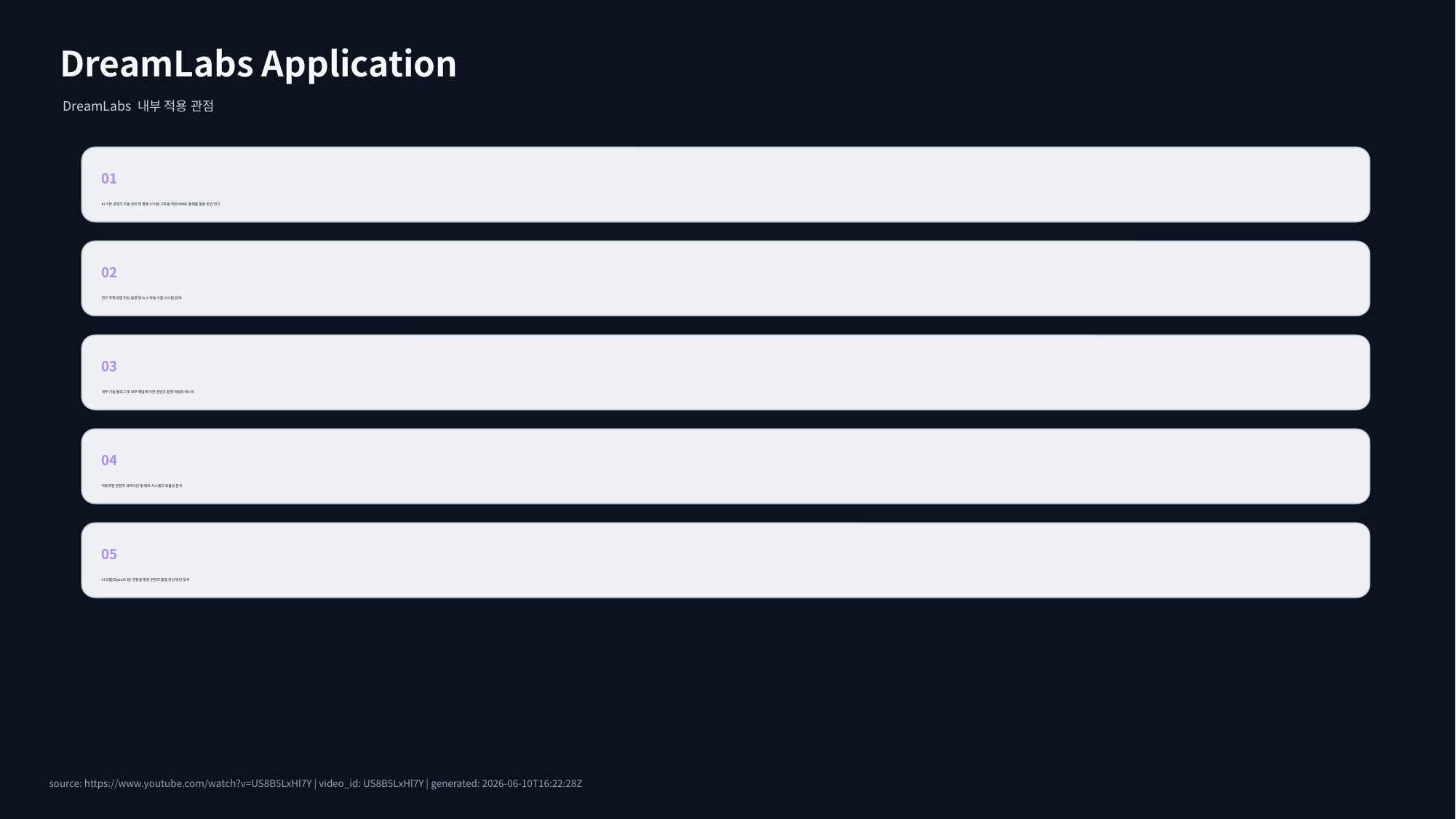

DreamLabs Application
DreamLabs 내부 적용 관점

01
AI 기반 콘텐츠 자동 생성 및 발행 시스템 구축을 위한 MAKE 플랫폼 활용 방안 연구

02
연구 주제 관련 최신 동향 및 뉴스 자동 수집 시스템 설계

03
내부 기술 블로그 및 외부 채널에 대한 콘텐츠 발행 자동화 테스트

04
자동화된 콘텐츠 큐레이션 및 배포 시스템의 효율성 분석

05
AI 모델(OpenAI 등) 연동을 통한 콘텐츠 품질 향상 방안 모색
source: https://www.youtube.com/watch?v=US8B5LxHl7Y | video_id: US8B5LxHl7Y | generated: 2026-06-10T16:22:28Z